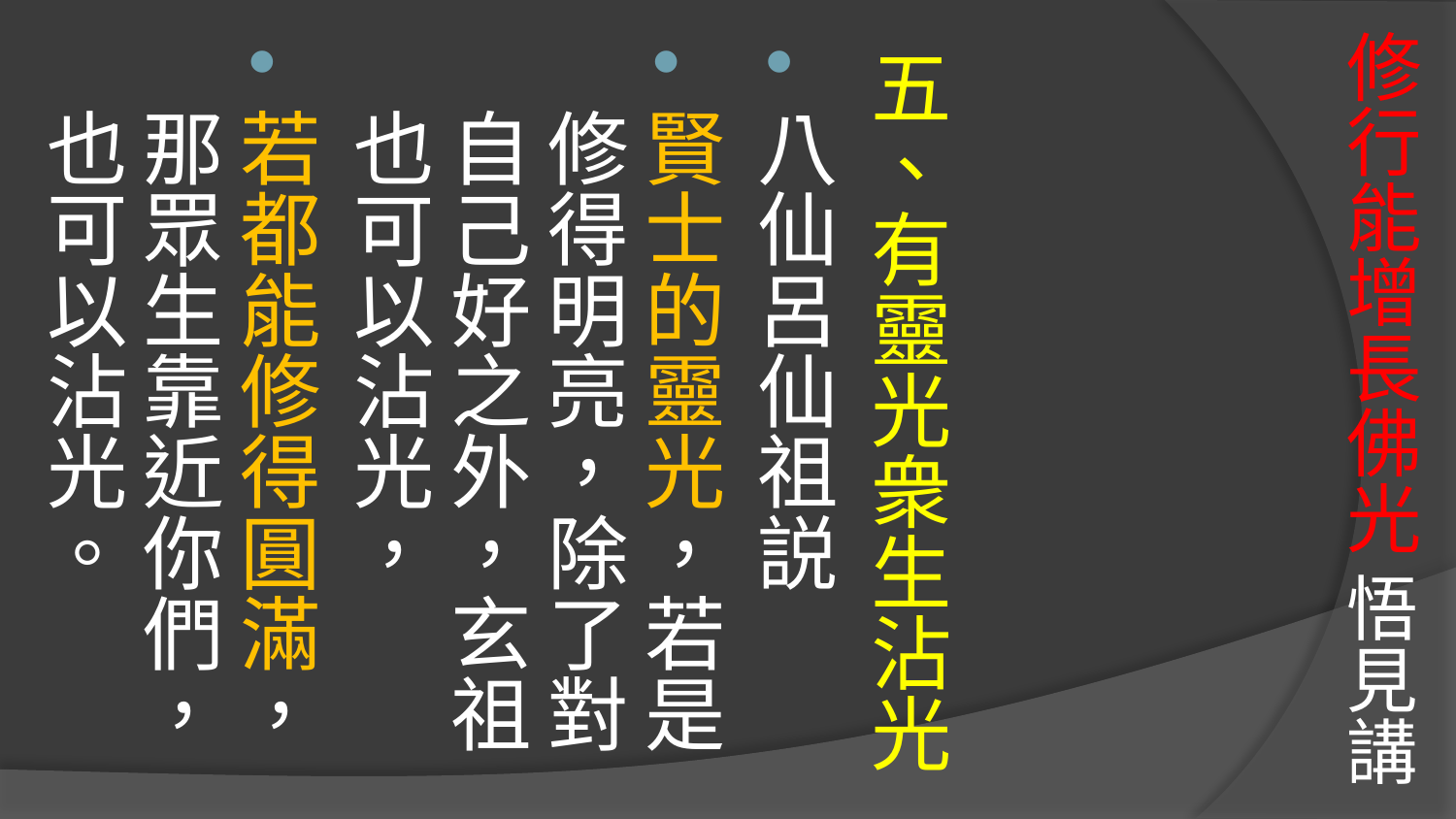

# 修行能增長佛光 悟見講
五、有靈光衆生沾光
八仙呂仙祖説
賢士的靈光，若是修得明亮，除了對自己好之外，玄祖也可以沾光，
若都能修得圓滿，那眾生靠近你們，也可以沾光。